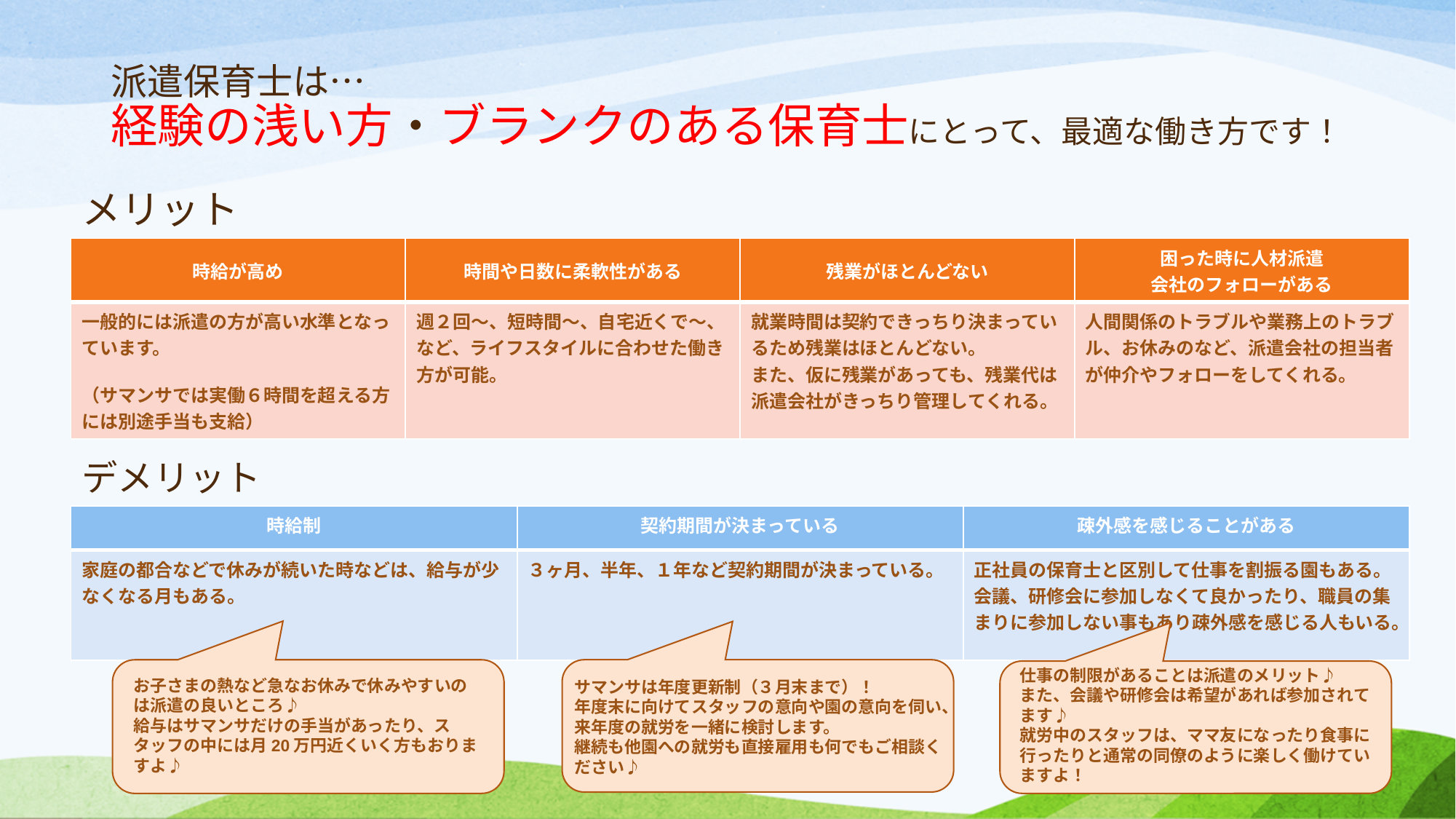

派遣保育士は…
経験の浅い方・ブランクのある保育士にとって、最適な働き方です！
# メリット
| 時給が高め | 時間や日数に柔軟性がある | 残業がほとんどない | 困った時に人材派遣 会社のフォローがある |
| --- | --- | --- | --- |
| 一般的には派遣の方が高い水準となっています。 （サマンサでは実働６時間を超える方には別途手当も支給） | 週２回〜、短時間〜、自宅近くで〜、など、ライフスタイルに合わせた働き方が可能。 | 就業時間は契約できっちり決まっているため残業はほとんどない。 また、仮に残業があっても、残業代は派遣会社がきっちり管理してくれる。 | 人間関係のトラブルや業務上のトラブル、お休みのなど、派遣会社の担当者が仲介やフォローをしてくれる。 |
デメリット
| 時給制 | 契約期間が決まっている | 疎外感を感じることがある |
| --- | --- | --- |
| 家庭の都合などで休みが続いた時などは、給与が少なくなる月もある。 | ３ヶ月、半年、１年など契約期間が決まっている。 | 正社員の保育士と区別して仕事を割振る園もある。 会議、研修会に参加しなくて良かったり、職員の集まりに参加しない事もあり疎外感を感じる人もいる。 |

仕事の制限があることは派遣のメリット♪
また、会議や研修会は希望があれば参加されてます♪
就労中のスタッフは、ママ友になったり食事に行ったりと通常の同僚のように楽しく働けていますよ！

お子さまの熱など急なお休みで休みやすいのは派遣の良いところ♪
給与はサマンサだけの手当があったり、スタッフの中には月20万円近くいく方もおりますよ♪
サマンサは年度更新制（３月末まで）！
年度末に向けてスタッフの意向や園の意向を伺い、来年度の就労を一緒に検討します。
継続も他園への就労も直接雇用も何でもご相談ください♪